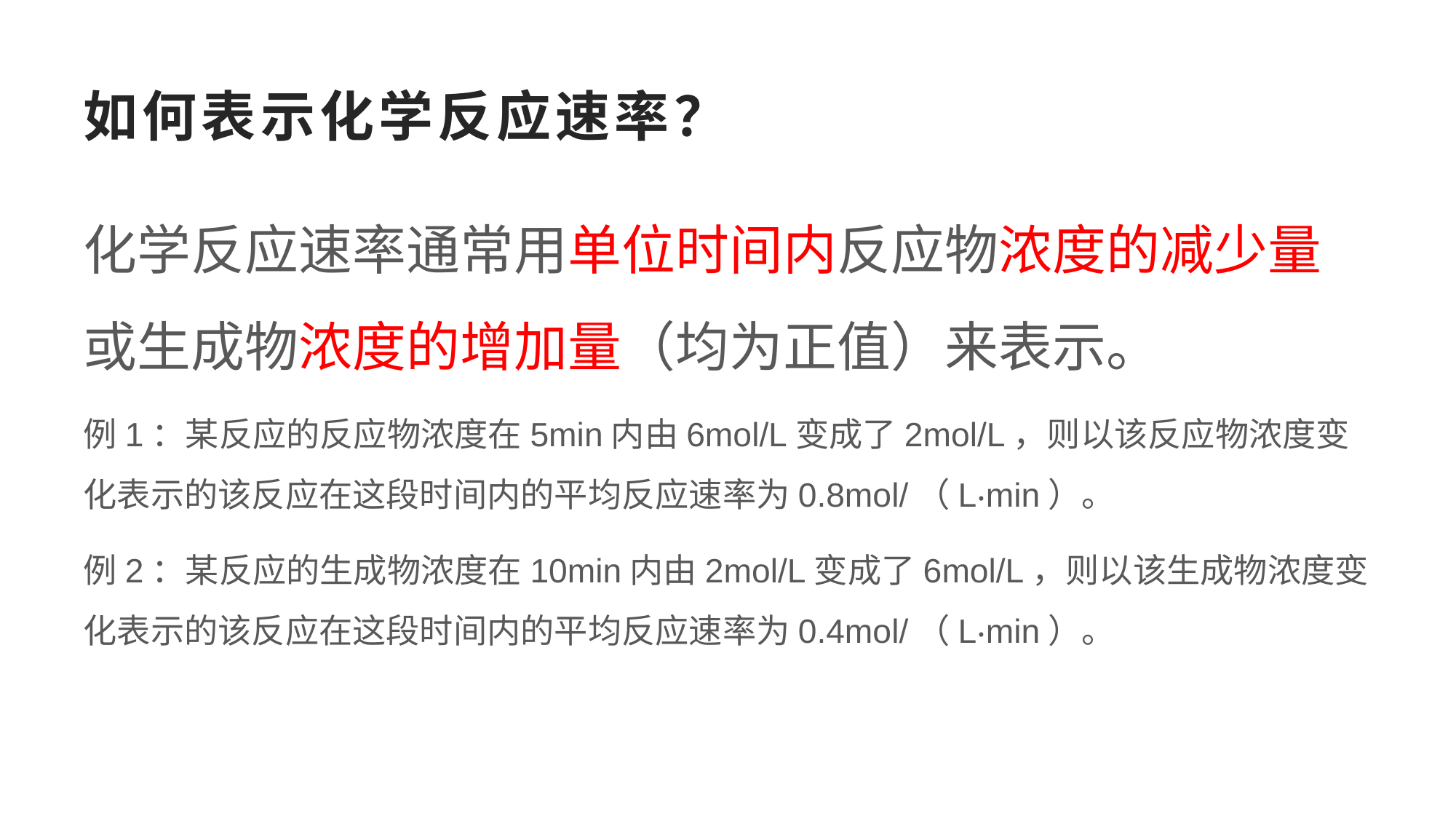

# 如何表示化学反应速率？
化学反应速率通常用单位时间内反应物浓度的减少量或生成物浓度的增加量（均为正值）来表示。
例1：某反应的反应物浓度在5min内由6mol/L变成了2mol/L，则以该反应物浓度变化表示的该反应在这段时间内的平均反应速率为0.8mol/（L‧min）。
例2：某反应的生成物浓度在10min内由2mol/L变成了6mol/L，则以该生成物浓度变化表示的该反应在这段时间内的平均反应速率为0.4mol/（L‧min）。